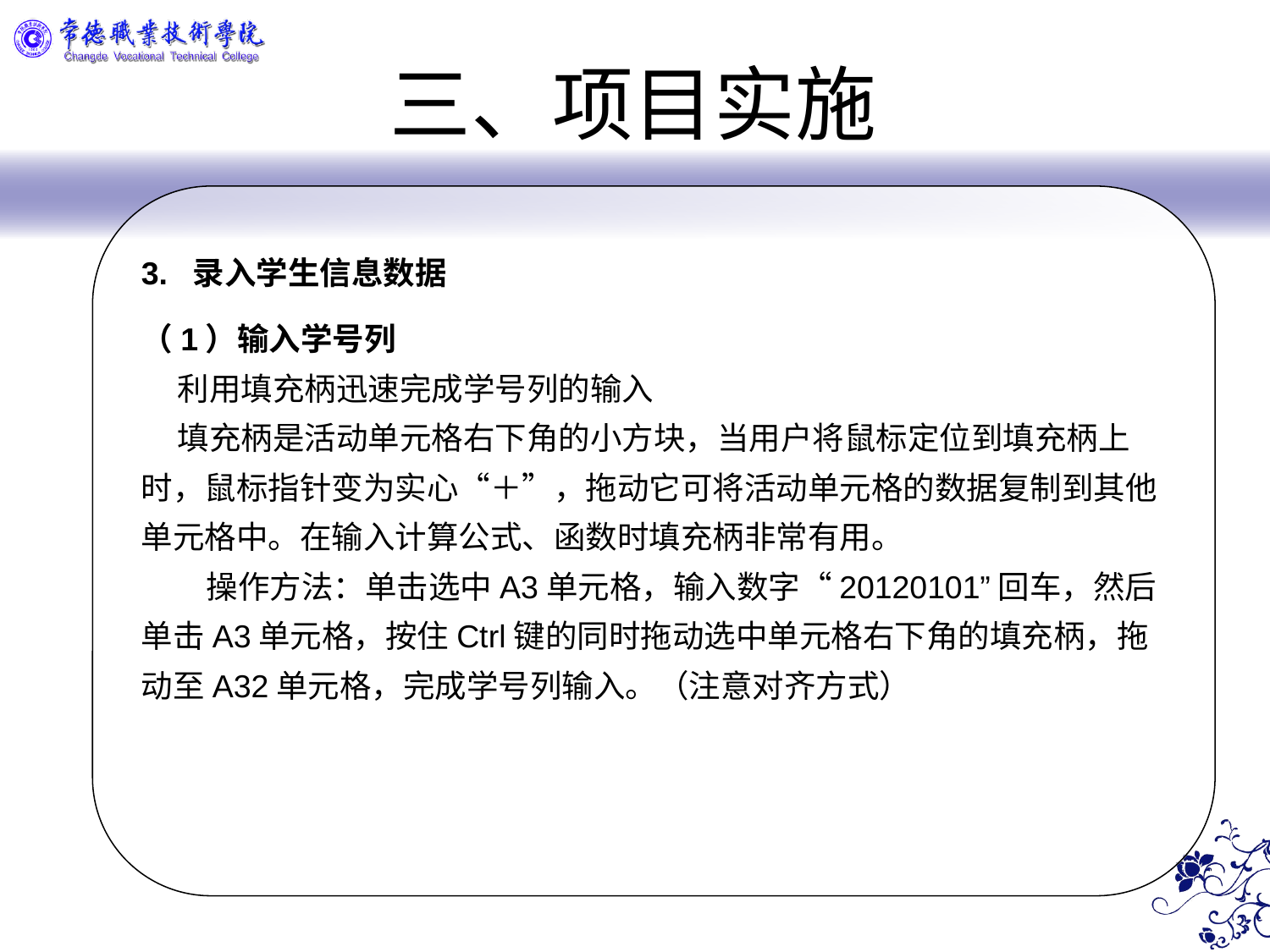

三、项目实施

3.  录入学生信息数据
（1）输入学号列
    利用填充柄迅速完成学号列的输入
    填充柄是活动单元格右下角的小方块，当用户将鼠标定位到填充柄上时，鼠标指针变为实心“＋”，拖动它可将活动单元格的数据复制到其他单元格中。在输入计算公式、函数时填充柄非常有用。
        操作方法：单击选中A3单元格，输入数字“20120101”回车，然后单击A3单元格，按住Ctrl键的同时拖动选中单元格右下角的填充柄，拖动至A32单元格，完成学号列输入。（注意对齐方式）